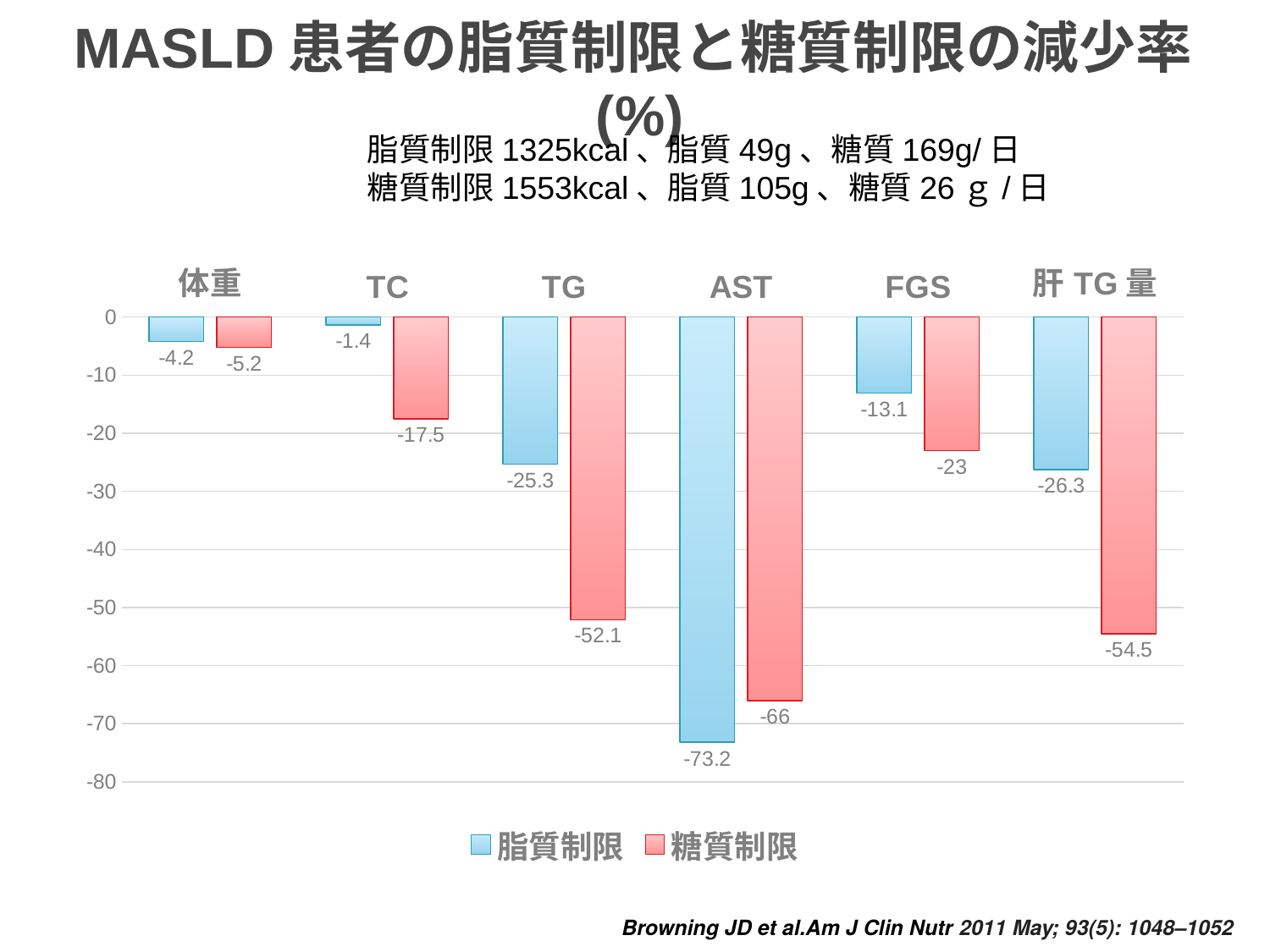

# MASLD患者の脂質制限と糖質制限の減少率(%)
脂質制限1325kcal、脂質49g、糖質169g/日
糖質制限1553kcal、脂質105g、糖質26ｇ/日

### Chart

| Category | 脂質制限 | 糖質制限 |
|---|---|---|
| 体重 | -4.2 | -5.2 |
| TC | -1.4 | -17.5 |
| TG | -25.3 | -52.1 |
| AST | -73.2 | -66.0 |
| FGS | -13.1 | -23.0 |
| 肝TG量 | -26.3 | -54.5 |
Browning JD et al.Am J Clin Nutr 2011 May; 93(5): 1048–1052